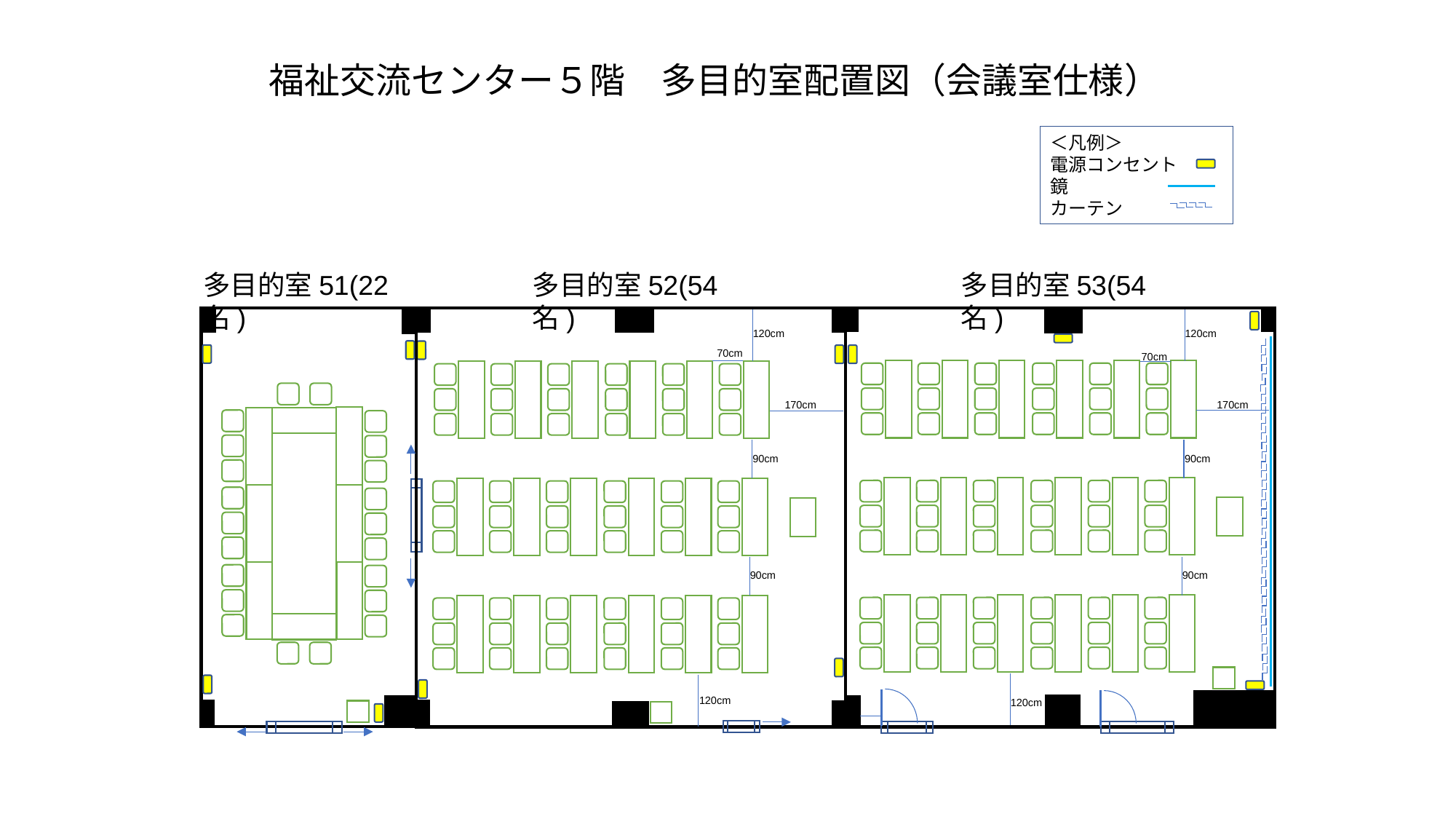

福祉交流センター５階　多目的室配置図（会議室仕様）
＜凡例＞
電源コンセント
鏡
カーテン

多目的室51(22名)
多目的室52(54名)
多目的室53(54名)

120cm
70cm
170cm
90cm
90cm
120cm

120cm

70cm

170cm
90cm

90cm

120cm